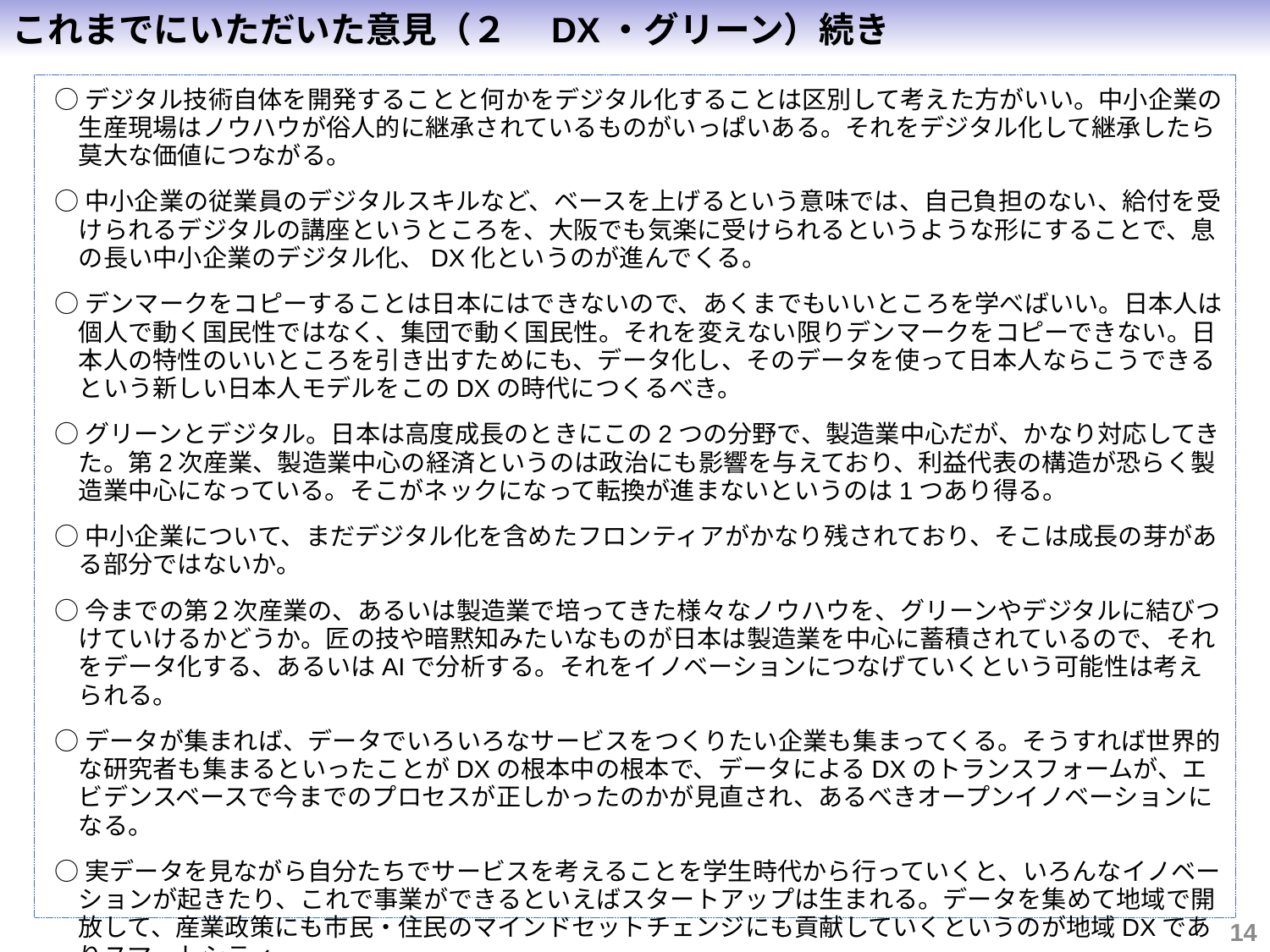

これまでにいただいた意見（２　DX・グリーン）続き
○デジタル技術自体を開発することと何かをデジタル化することは区別して考えた方がいい。中小企業の生産現場はノウハウが俗人的に継承されているものがいっぱいある。それをデジタル化して継承したら莫大な価値につながる。
○中小企業の従業員のデジタルスキルなど、ベースを上げるという意味では、自己負担のない、給付を受けられるデジタルの講座というところを、大阪でも気楽に受けられるというような形にすることで、息の長い中小企業のデジタル化、DX化というのが進んでくる。
○デンマークをコピーすることは日本にはできないので、あくまでもいいところを学べばいい。日本人は個人で動く国民性ではなく、集団で動く国民性。それを変えない限りデンマークをコピーできない。日本人の特性のいいところを引き出すためにも、データ化し、そのデータを使って日本人ならこうできるという新しい日本人モデルをこのDXの時代につくるべき。
○グリーンとデジタル。日本は高度成長のときにこの2つの分野で、製造業中心だが、かなり対応してきた。第2次産業、製造業中心の経済というのは政治にも影響を与えており、利益代表の構造が恐らく製造業中心になっている。そこがネックになって転換が進まないというのは1つあり得る。
○中小企業について、まだデジタル化を含めたフロンティアがかなり残されており、そこは成長の芽がある部分ではないか。
○今までの第２次産業の、あるいは製造業で培ってきた様々なノウハウを、グリーンやデジタルに結びつけていけるかどうか。匠の技や暗黙知みたいなものが日本は製造業を中心に蓄積されているので、それをデータ化する、あるいはAIで分析する。それをイノベーションにつなげていくという可能性は考えられる。
○データが集まれば、データでいろいろなサービスをつくりたい企業も集まってくる。そうすれば世界的な研究者も集まるといったことがDXの根本中の根本で、データによるDXのトランスフォームが、エビデンスベースで今までのプロセスが正しかったのかが見直され、あるべきオープンイノベーションになる。
○実データを見ながら自分たちでサービスを考えることを学生時代から行っていくと、いろんなイノベーションが起きたり、これで事業ができるといえばスタートアップは生まれる。データを集めて地域で開放して、産業政策にも市民・住民のマインドセットチェンジにも貢献していくというのが地域DXでありスマートシティ。
14